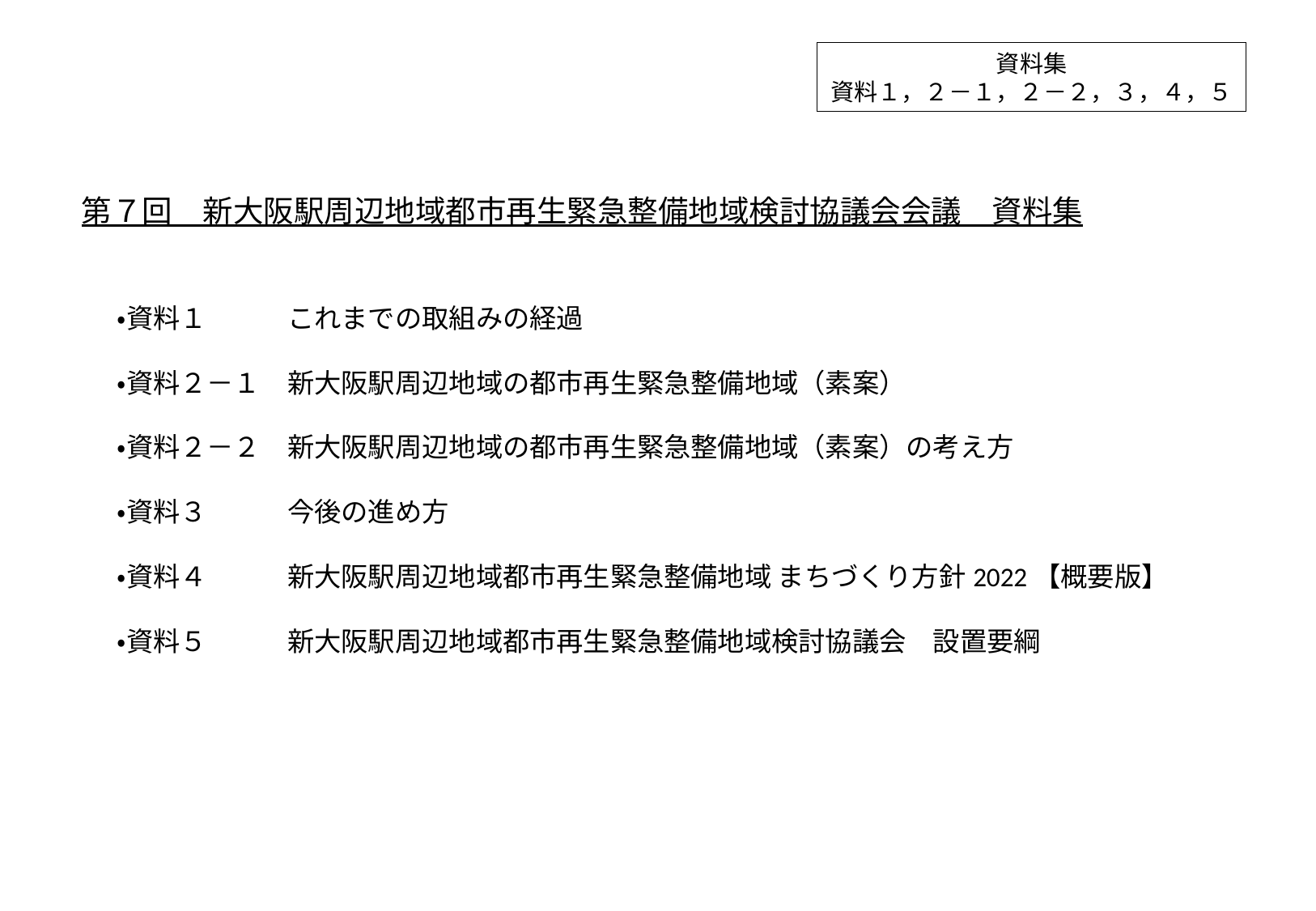

資料集
資料１，２－１，２－２，３，４，５
第７回　新大阪駅周辺地域都市再生緊急整備地域検討協議会会議　資料集

・資料１　　　これまでの取組みの経過

・資料２－１　新大阪駅周辺地域の都市再生緊急整備地域（素案）

・資料２－２　新大阪駅周辺地域の都市再生緊急整備地域（素案）の考え方

・資料３　　　今後の進め方

・資料４　　　新大阪駅周辺地域都市再生緊急整備地域 まちづくり方針2022【概要版】

・資料５　　　新大阪駅周辺地域都市再生緊急整備地域検討協議会　設置要綱